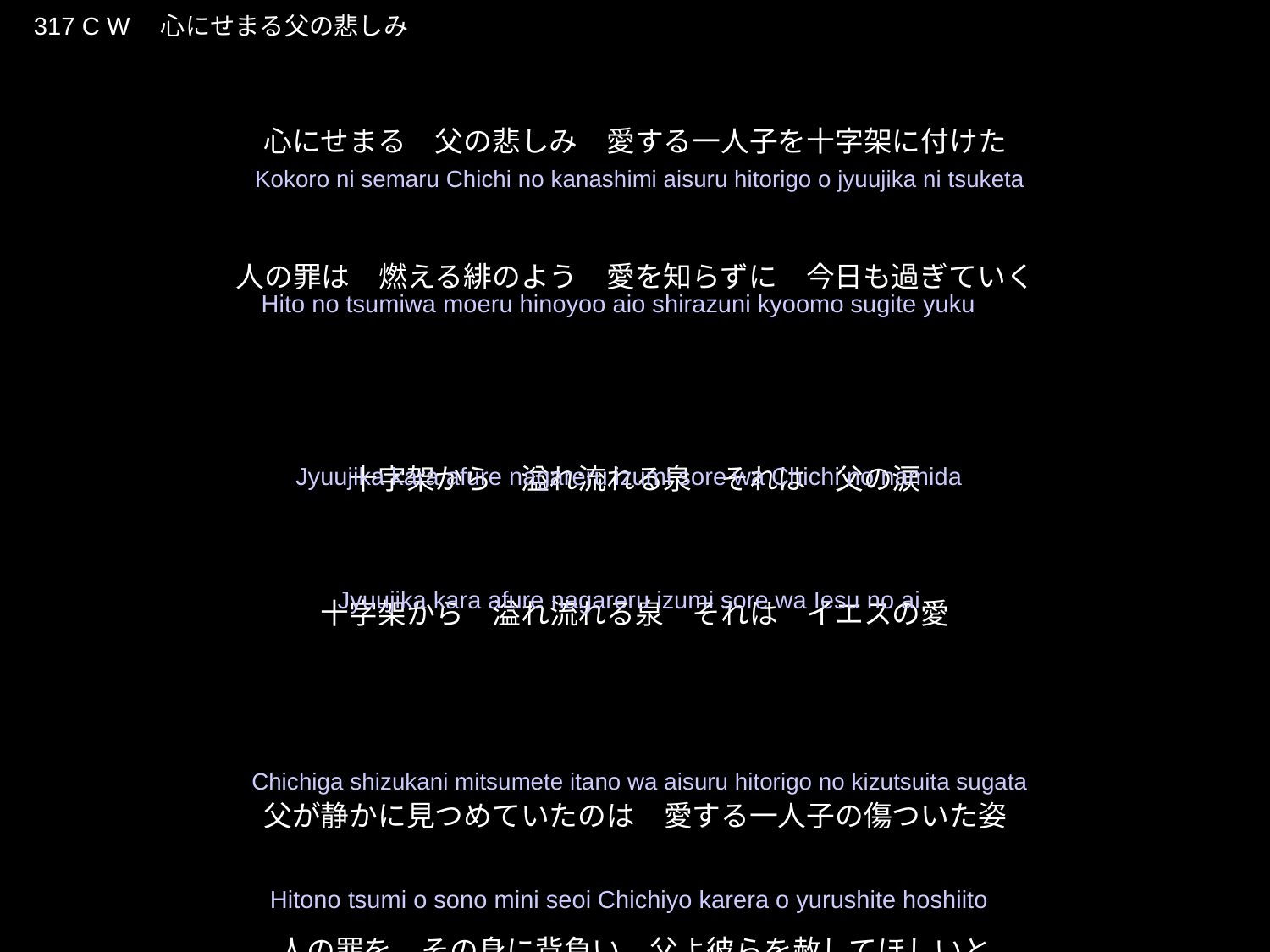

こころにせまるちちのかなしみ
★W
317 C W　心にせまる父の悲しみ
★３
心にせまる　父の悲しみ　愛する一人子を十字架に付けた

人の罪は　燃える緋のよう　愛を知らずに　今日も過ぎていく

十字架から　溢れ流れる泉　それは　父の涙

十字架から　溢れ流れる泉　それは　イエスの愛

父が静かに見つめていたのは　愛する一人子の傷ついた姿

人の罪を　その身に背負い　父よ彼らを赦してほしいと

Kokoro ni semaru Chichi no kanashimi aisuru hitorigo o jyuujika ni tsuketa
Hito no tsumiwa moeru hinoyoo aio shirazuni kyoomo sugite yuku
Jyuujika kara afure nagareru izumi sore wa Chichi no namida
Jyuujika kara afure nagareru izumi sore wa Iesu no ai
Chichiga shizukani mitsumete itano wa aisuru hitorigo no kizutsuita sugata
Hitono tsumi o sono mini seoi Chichiyo karera o yurushite hoshiito